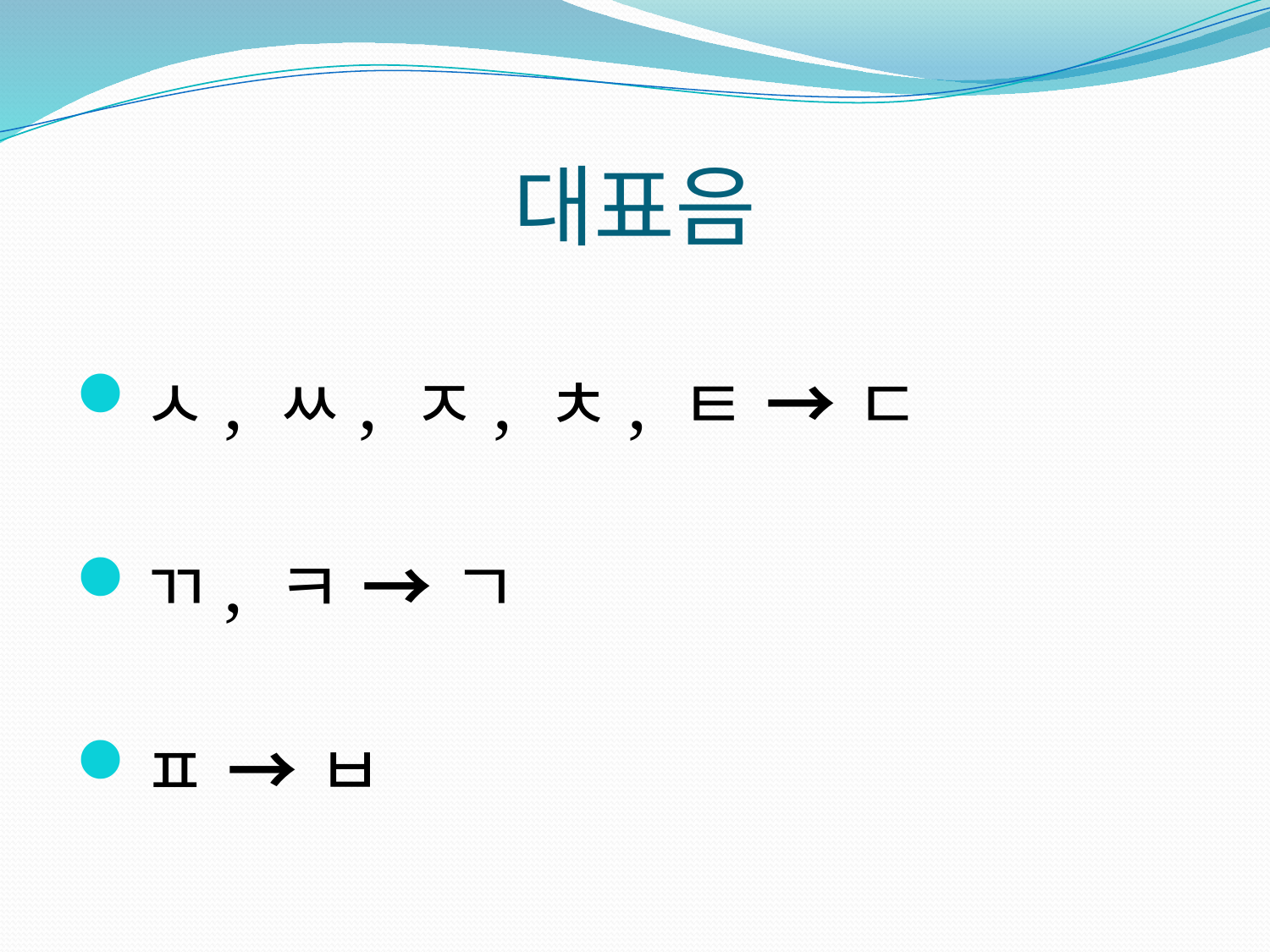

# 대표음
ㅅ, ㅆ, ㅈ, ㅊ, ㅌ → ㄷ
ㄲ, ㅋ → ㄱ
ㅍ → ㅂ